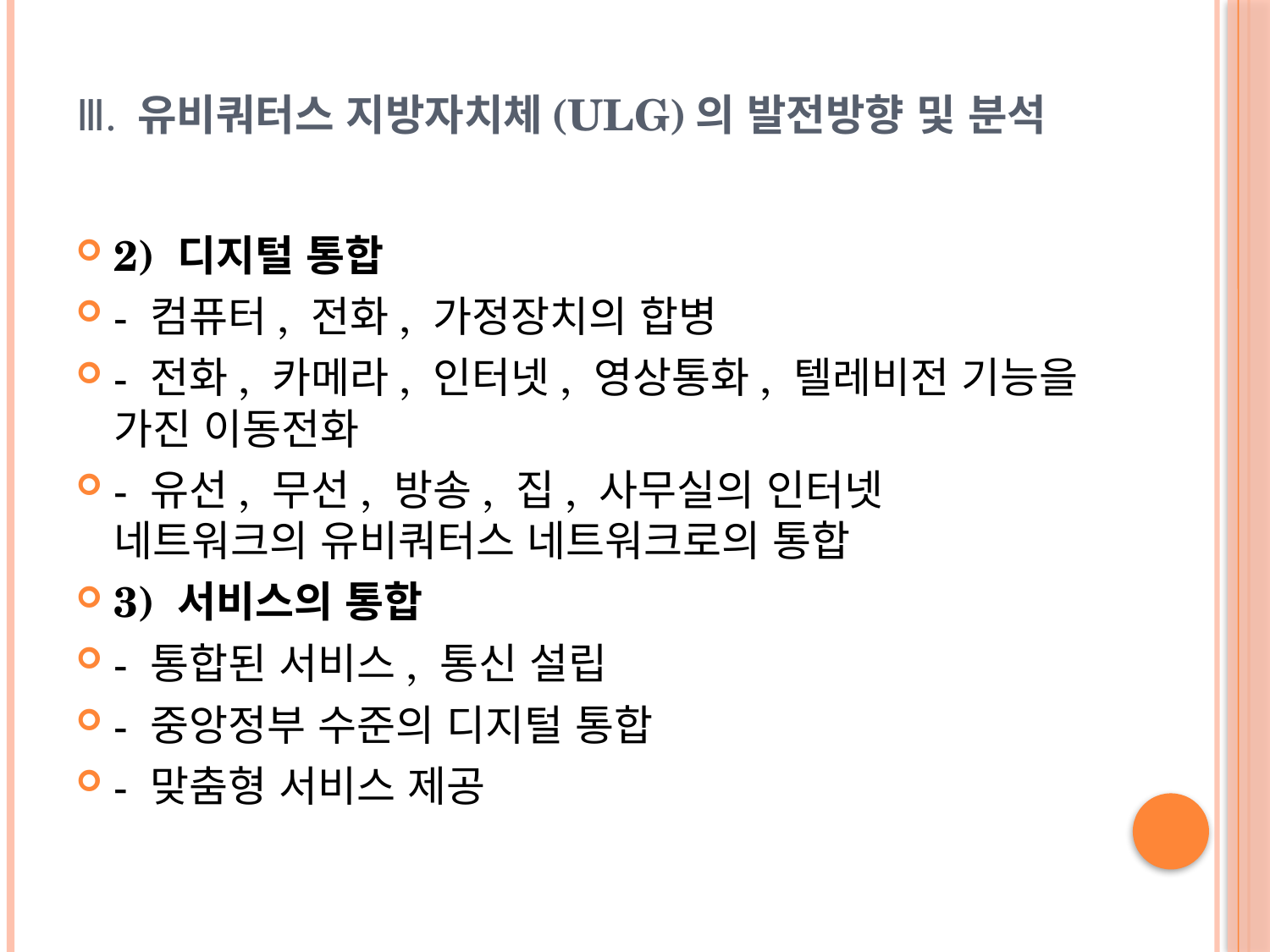

# Ⅲ. 유비쿼터스 지방자치체(ULG)의 발전방향 및 분석
2) 디지털 통합
- 컴퓨터, 전화, 가정장치의 합병
- 전화, 카메라, 인터넷, 영상통화, 텔레비전 기능을 가진 이동전화
- 유선, 무선, 방송, 집, 사무실의 인터넷 네트워크의 유비쿼터스 네트워크로의 통합
3) 서비스의 통합
- 통합된 서비스, 통신 설립
- 중앙정부 수준의 디지털 통합
- 맞춤형 서비스 제공